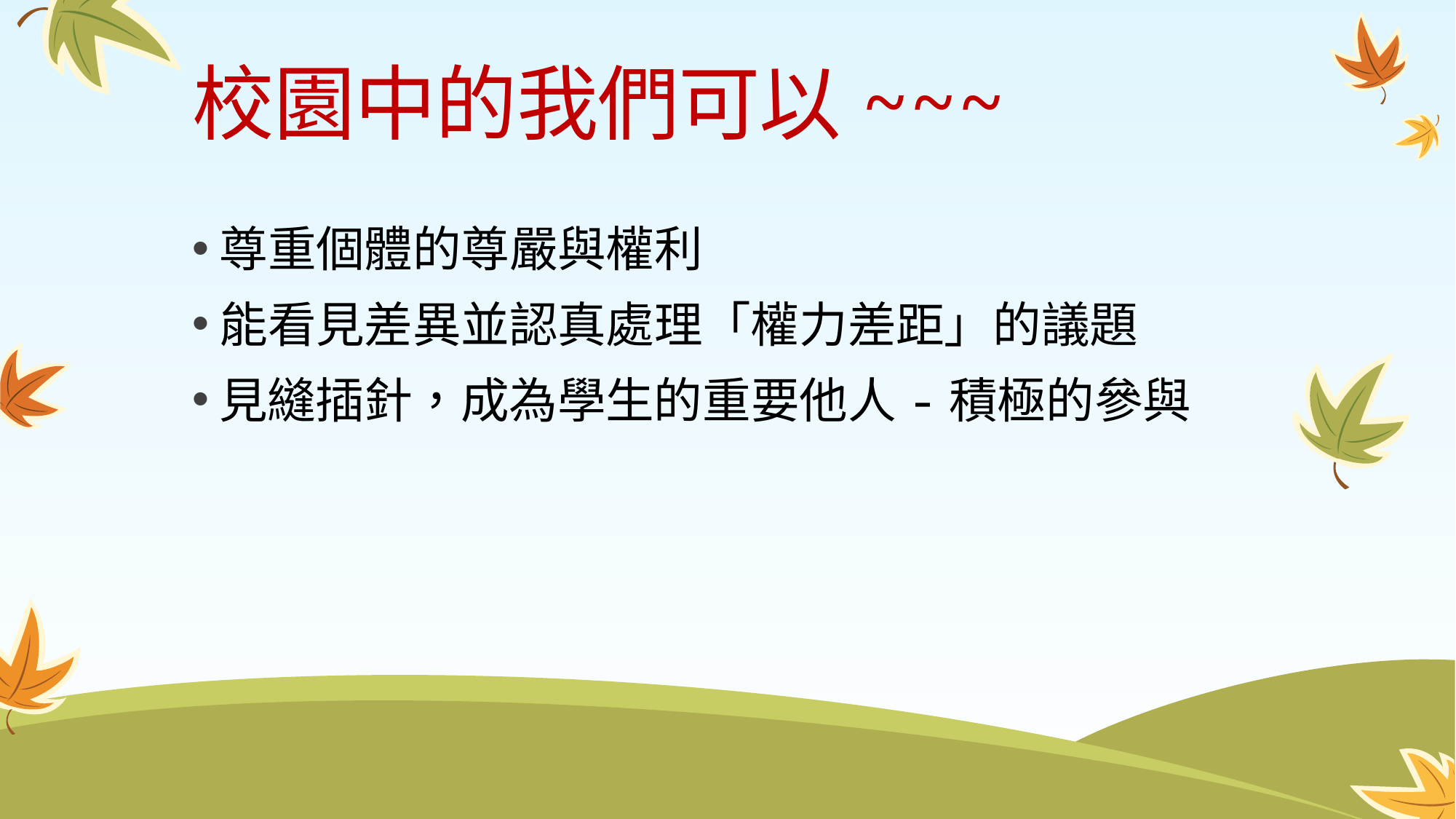

# 校園中的我們可以~~~
尊重個體的尊嚴與權利
能看見差異並認真處理「權力差距」的議題
見縫插針，成為學生的重要他人-積極的參與